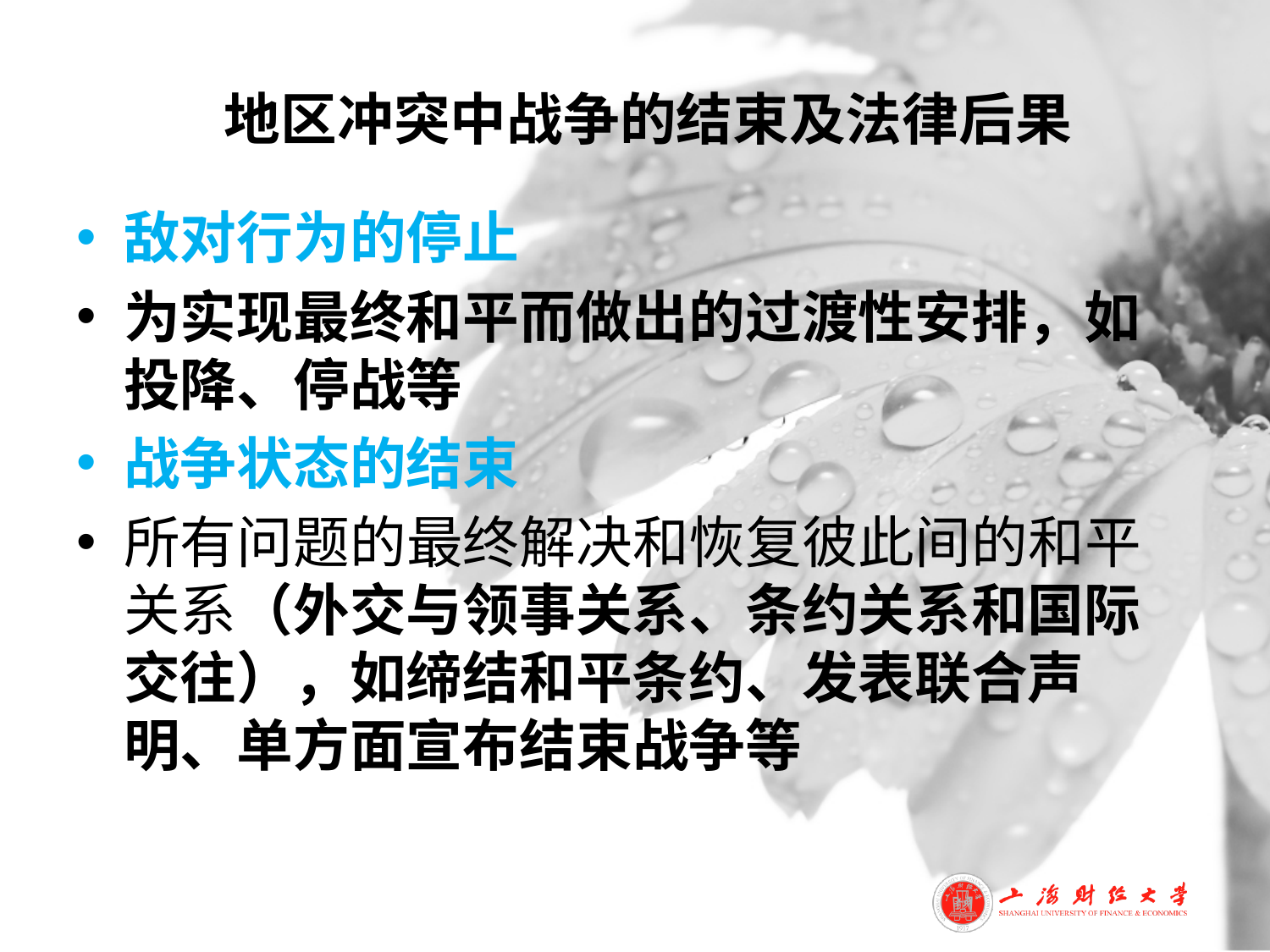

# 地区冲突中战争的结束及法律后果
敌对行为的停止
为实现最终和平而做出的过渡性安排，如投降、停战等
战争状态的结束
所有问题的最终解决和恢复彼此间的和平关系（外交与领事关系、条约关系和国际交往），如缔结和平条约、发表联合声明、单方面宣布结束战争等